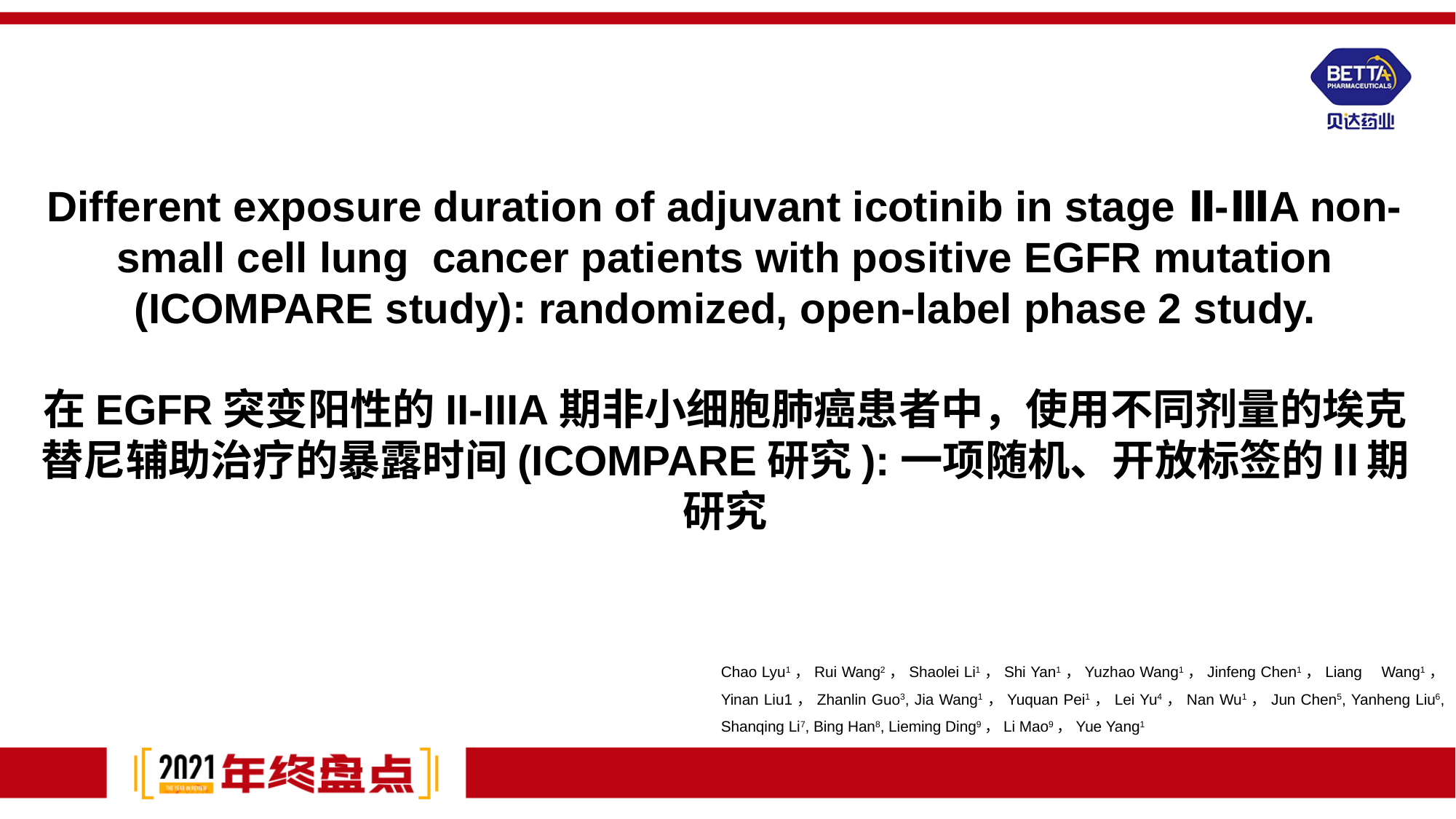

Different exposure duration of adjuvant icotinib in stage Ⅱ-ⅢA non-small cell lung  cancer patients with positive EGFR mutation (ICOMPARE study): randomized, open-label phase 2 study.

在EGFR突变阳性的II-IIIA期非小细胞肺癌患者中，使用不同剂量的埃克替尼辅助治疗的暴露时间(ICOMPARE研究):一项随机、开放标签的Ⅱ期研究
Chao Lyu1，Rui Wang2，Shaolei Li1，Shi Yan1，Yuzhao Wang1，Jinfeng Chen1，Liang    Wang1， Yinan Liu1，Zhanlin Guo3, Jia Wang1，Yuquan Pei1，Lei Yu4，Nan Wu1，Jun Chen5, Yanheng Liu6, Shanqing Li7, Bing Han8, Lieming Ding9，Li Mao9，Yue Yang1